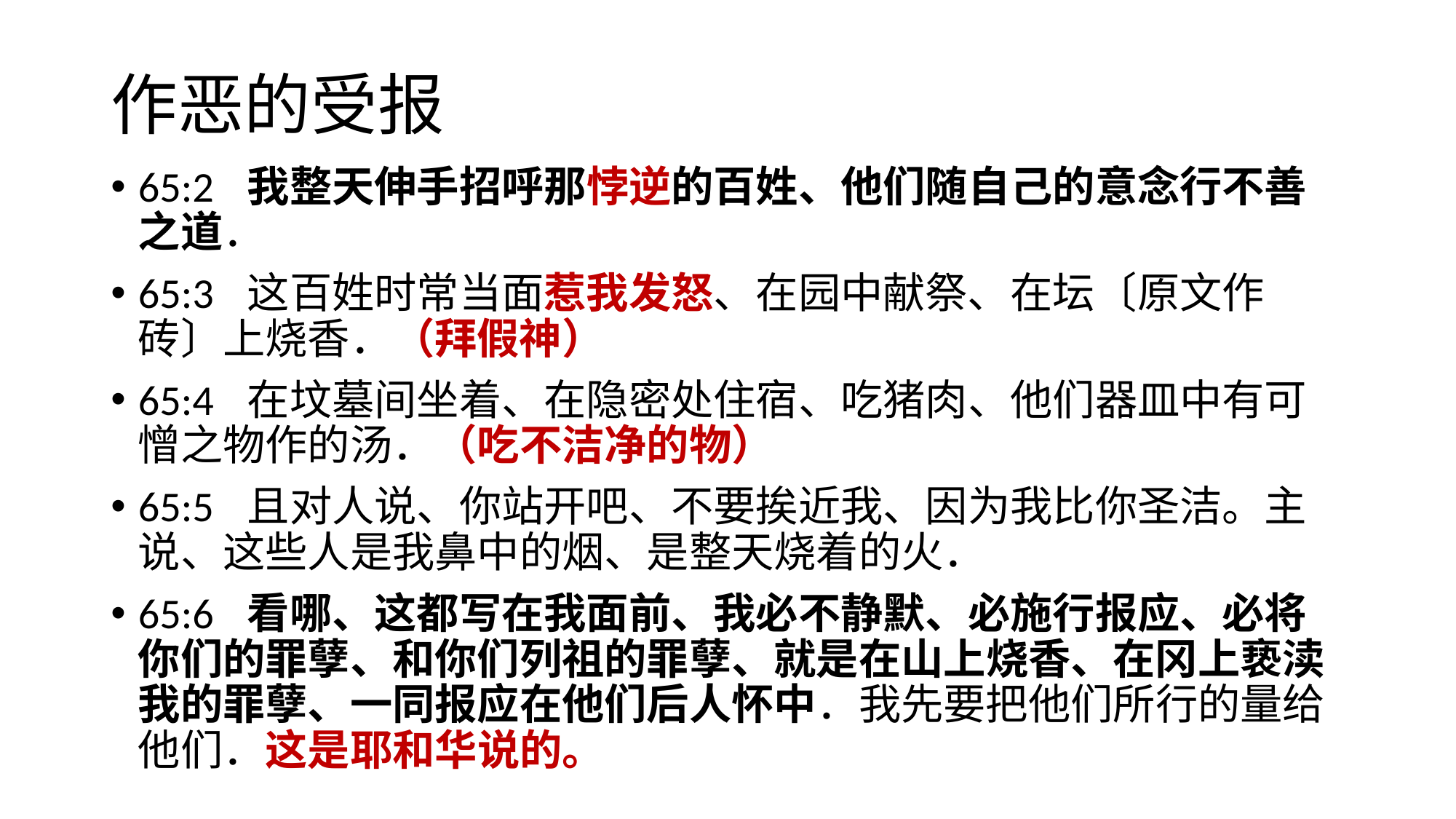

# 作恶的受报
65:2	我整天伸手招呼那悖逆的百姓、他们随自己的意念行不善之道．
65:3	这百姓时常当面惹我发怒、在园中献祭、在坛〔原文作砖〕上烧香．（拜假神）
65:4	在坟墓间坐着、在隐密处住宿、吃猪肉、他们器皿中有可憎之物作的汤．（吃不洁净的物）
65:5	且对人说、你站开吧、不要挨近我、因为我比你圣洁。主说、这些人是我鼻中的烟、是整天烧着的火．
65:6	看哪、这都写在我面前、我必不静默、必施行报应、必将你们的罪孽、和你们列祖的罪孽、就是在山上烧香、在冈上亵渎我的罪孽、一同报应在他们后人怀中．我先要把他们所行的量给他们．这是耶和华说的。